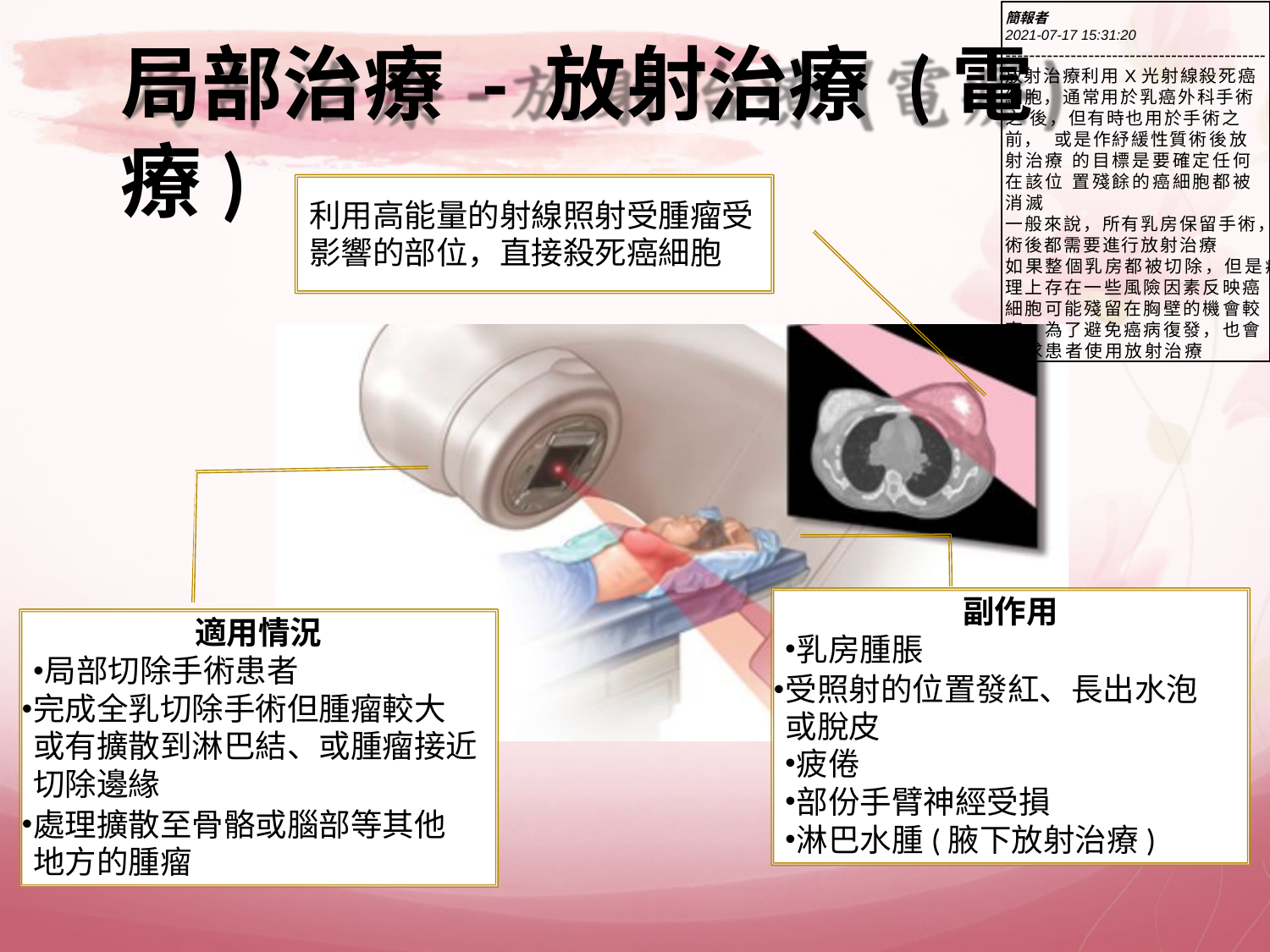

簡報者
2021-07-17 15:31:20
--------------------------------------------
放射治療利用X光射線殺死癌細 胞，通常用於乳癌外科手術之 後，但有時也用於手術之前，  或是作紓緩性質術後放射治療 的目標是要確定任何在該位 置殘餘的癌細胞都被消滅
一般來說，所有乳房保留手術， 術後都需要進行放射治療
如果整個乳房都被切除，但是病 理上存在一些風險因素反映癌 細胞可能殘留在胸壁的機會較 高，為了避免癌病復發，也會 要求患者使用放射治療

# 局部治療 - 放射治療 (電療)

利用高能量的射線照射受腫瘤受 影響的部位，直接殺死癌細胞

副作用
乳房腫脹
受照射的位置發紅、長出水泡 或脫皮
疲倦
部份手臂神經受損
淋巴水腫(腋下放射治療)

適用情況
局部切除手術患者
完成全乳切除手術但腫瘤較大 或有擴散到淋巴結、或腫瘤接近 切除邊緣
處理擴散至骨骼或腦部等其他 地方的腫瘤